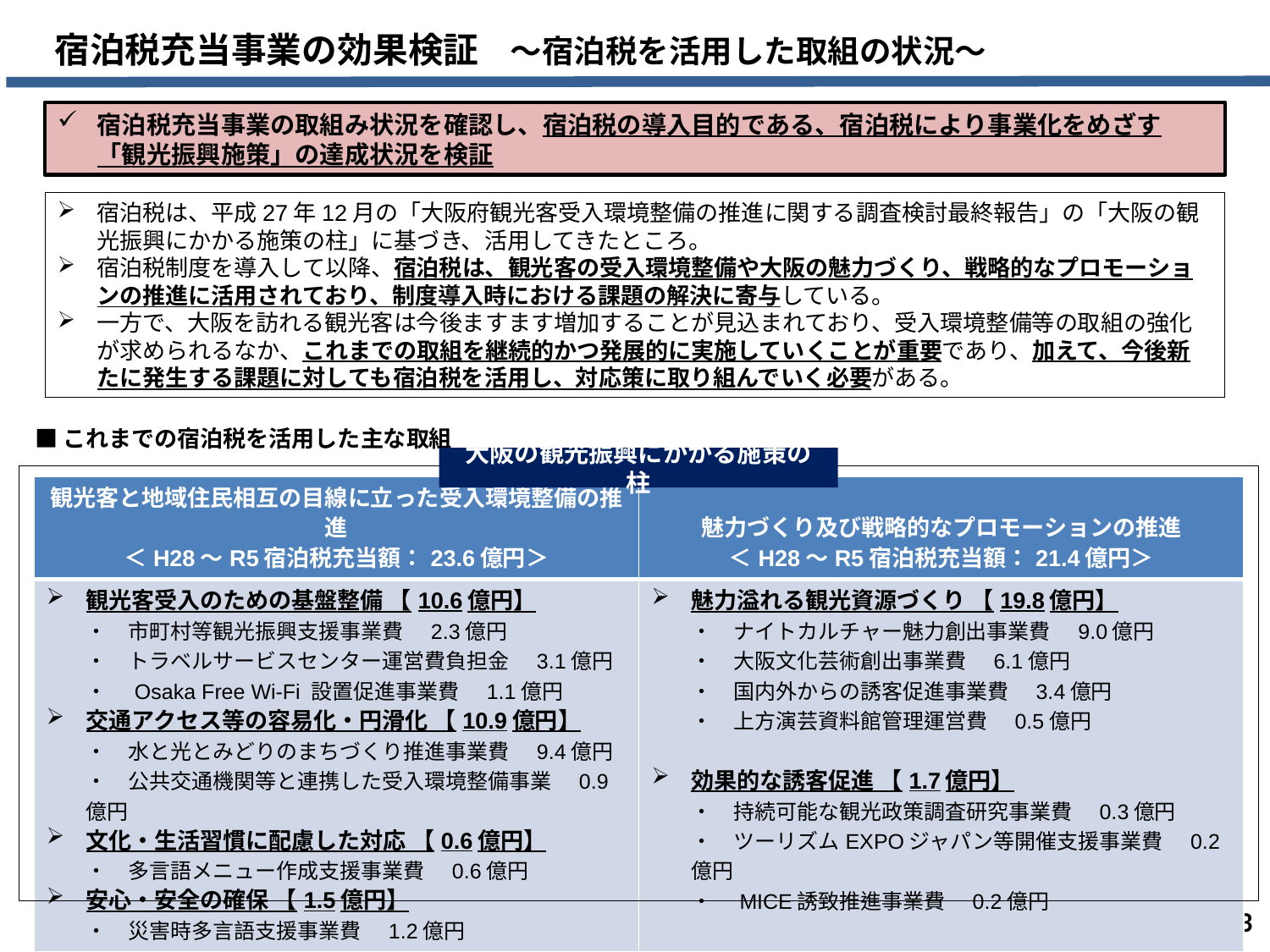

宿泊税充当事業の効果検証　～宿泊税を活用した取組の状況～
宿泊税充当事業の取組み状況を確認し、宿泊税の導入目的である、宿泊税により事業化をめざす 「観光振興施策」の達成状況を検証
宿泊税は、平成27年12月の「大阪府観光客受入環境整備の推進に関する調査検討最終報告」の「大阪の観光振興にかかる施策の柱」に基づき、活用してきたところ。
宿泊税制度を導入して以降、宿泊税は、観光客の受入環境整備や大阪の魅力づくり、戦略的なプロモーションの推進に活用されており、制度導入時における課題の解決に寄与している。
一方で、大阪を訪れる観光客は今後ますます増加することが見込まれており、受入環境整備等の取組の強化が求められるなか、これまでの取組を継続的かつ発展的に実施していくことが重要であり、加えて、今後新たに発生する課題に対しても宿泊税を活用し、対応策に取り組んでいく必要がある。
■これまでの宿泊税を活用した主な取組
大阪の観光振興にかかる施策の柱

| 観光客と地域住民相互の目線に立った受入環境整備の推進 ＜H28～R5宿泊税充当額：23.6億円＞ | 魅力づくり及び戦略的なプロモーションの推進 ＜H28～R5宿泊税充当額：21.4億円＞ |
| --- | --- |
| 観光客受入のための基盤整備 【10.6億円】 ・　市町村等観光振興支援事業費　2.3億円 ・　トラベルサービスセンター運営費負担金　3.1億円 ・　Osaka Free Wi-Fi 設置促進事業費　1.1億円 交通アクセス等の容易化・円滑化 【10.9億円】 ・　水と光とみどりのまちづくり推進事業費　9.4億円 ・　公共交通機関等と連携した受入環境整備事業　0.9億円 文化・生活習慣に配慮した対応 【0.6億円】 ・　多言語メニュー作成支援事業費　0.6億円　 安心・安全の確保 【1.5億円】 ・　災害時多言語支援事業費　1.2億円 | 魅力溢れる観光資源づくり 【19.8億円】 ・　ナイトカルチャー魅力創出事業費　9.0億円 ・　大阪文化芸術創出事業費　6.1億円 ・　国内外からの誘客促進事業費　3.4億円 ・　上方演芸資料館管理運営費　0.5億円 効果的な誘客促進 【1.7億円】 ・　持続可能な観光政策調査研究事業費　0.3億円 ・　ツーリズムEXPOジャパン等開催支援事業費　0.2億円 ・　MICE誘致推進事業費　0.2億円 |
3